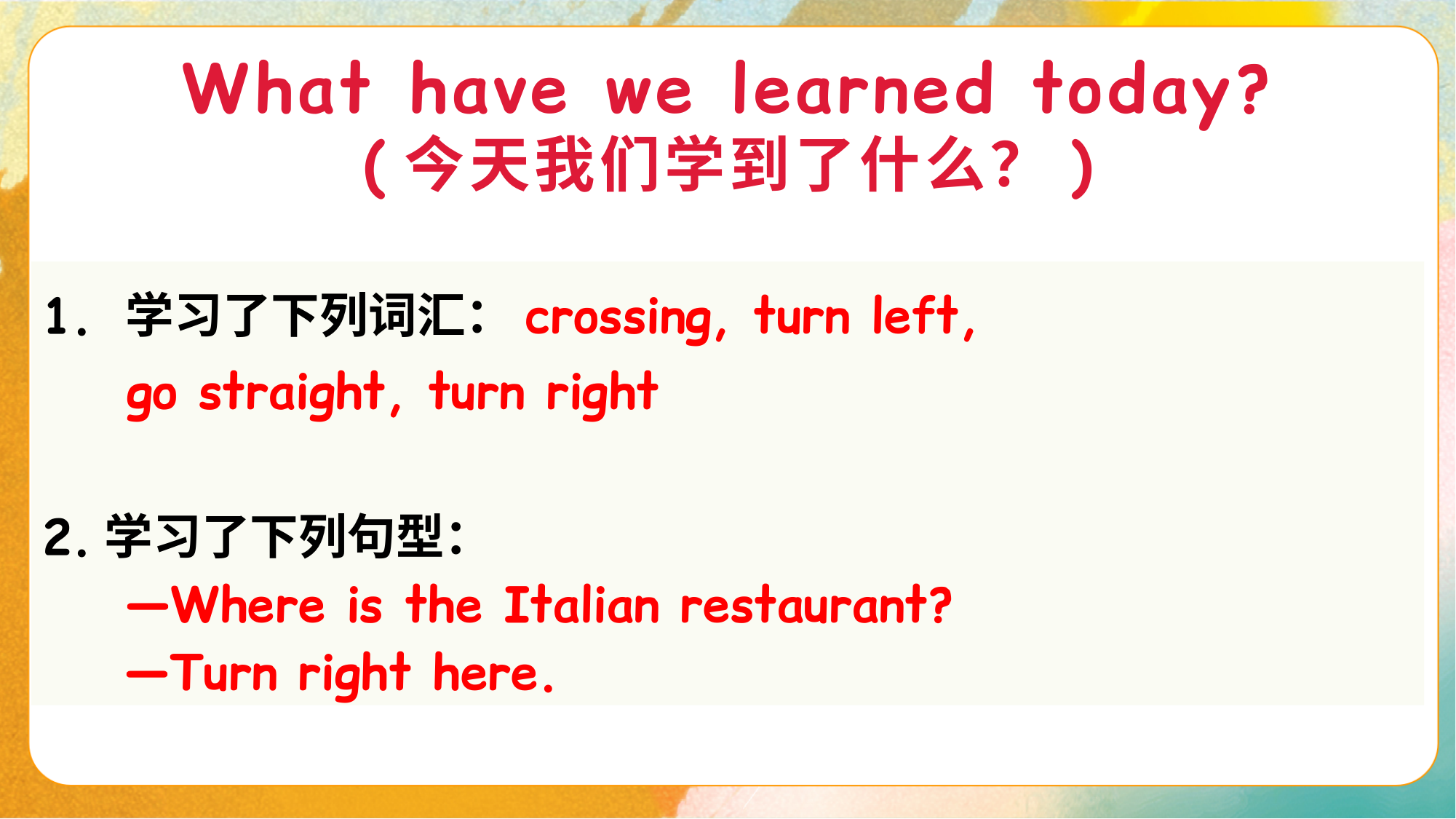

What have we learned today?
(今天我们学到了什么？)
1. 学习了下列词汇：crossing, turn left,
    go straight, turn right

2.学习了下列句型：
    —Where is the Italian restaurant?
    —Turn right here.